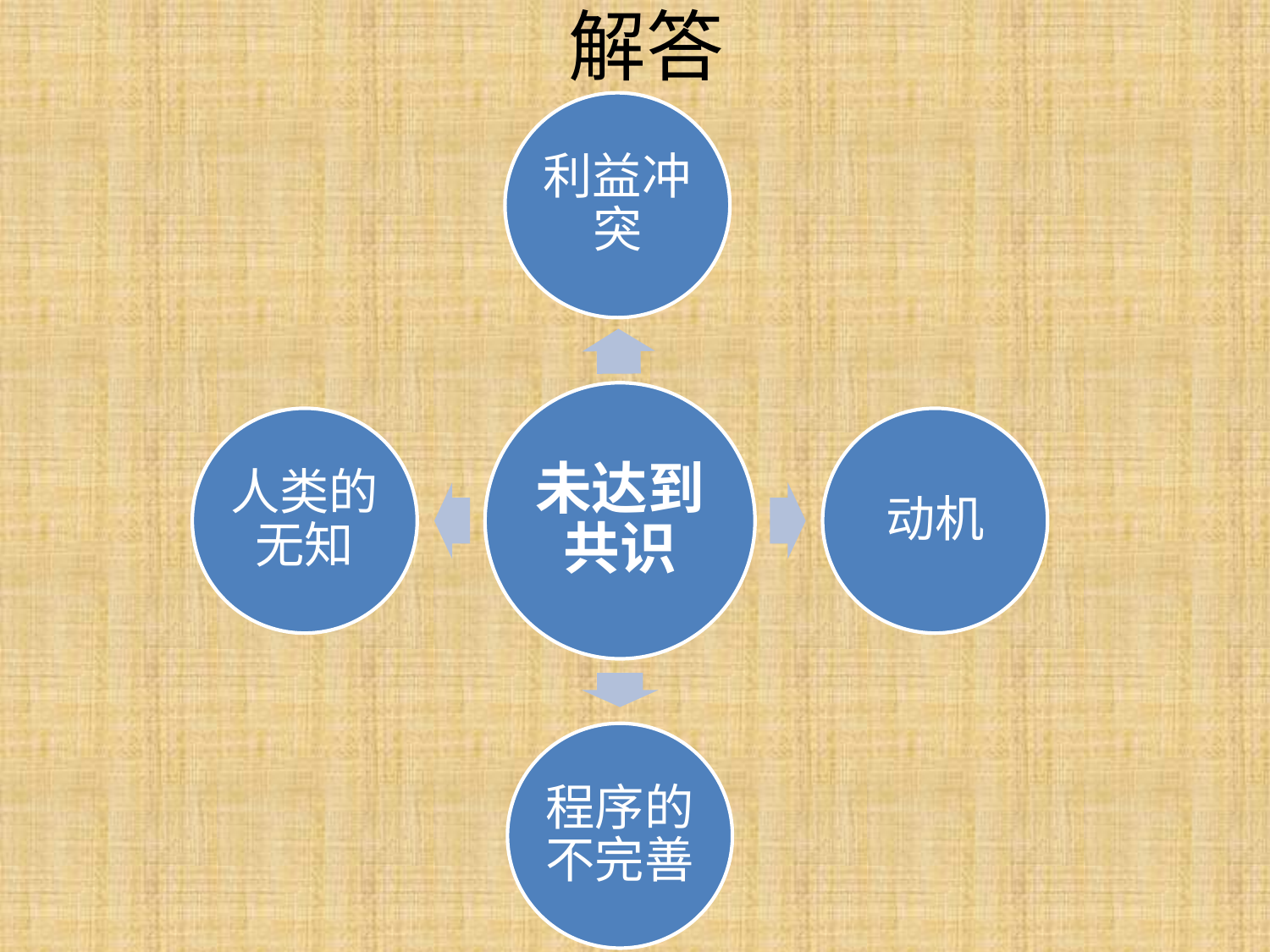

# 解答
未达到共识

利益冲突

动机

程序的不完善

人类的无知